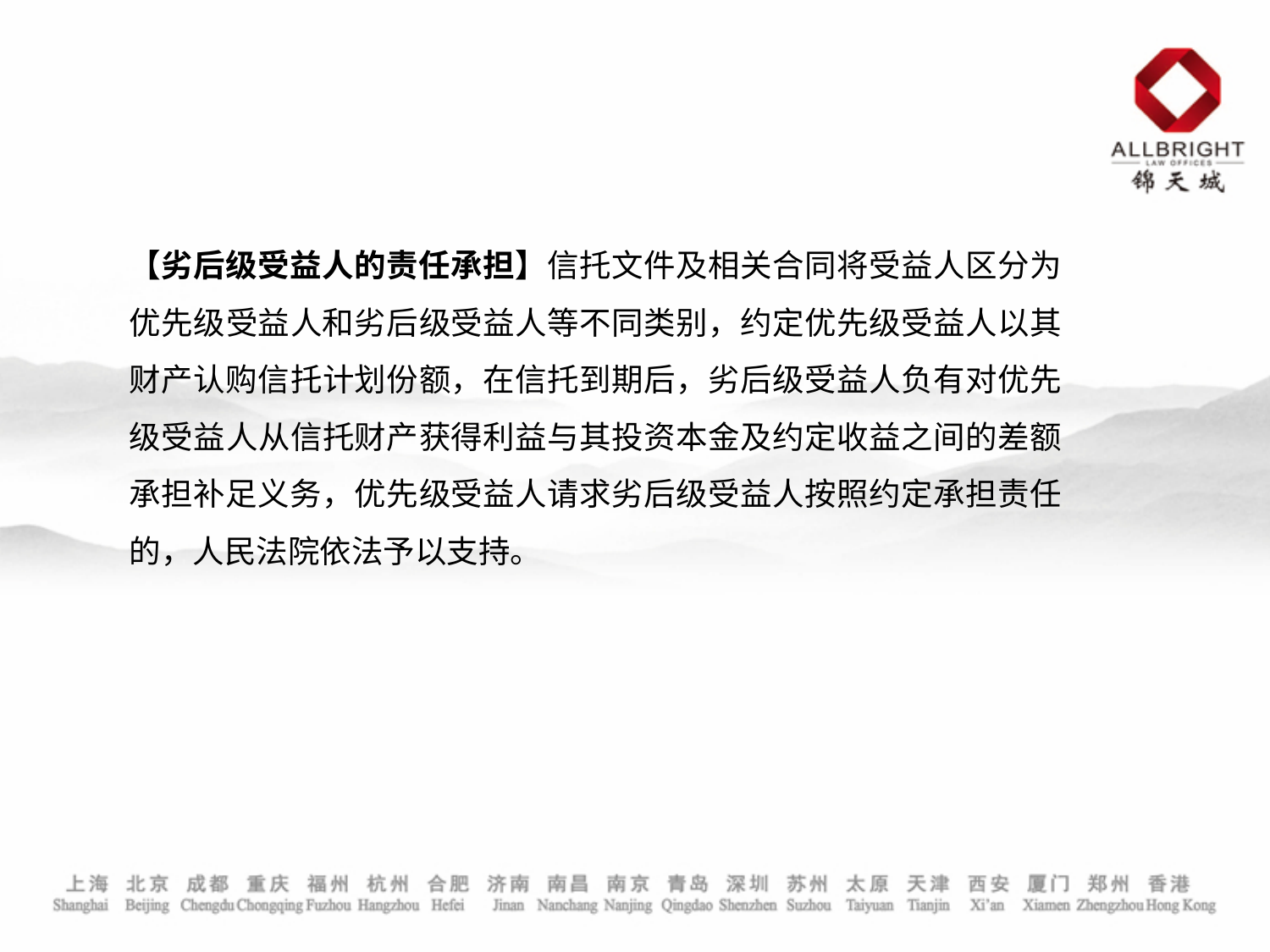

【劣后级受益人的责任承担】信托文件及相关合同将受益人区分为优先级受益人和劣后级受益人等不同类别，约定优先级受益人以其财产认购信托计划份额，在信托到期后，劣后级受益人负有对优先级受益人从信托财产获得利益与其投资本金及约定收益之间的差额承担补足义务，优先级受益人请求劣后级受益人按照约定承担责任的，人民法院依法予以支持。